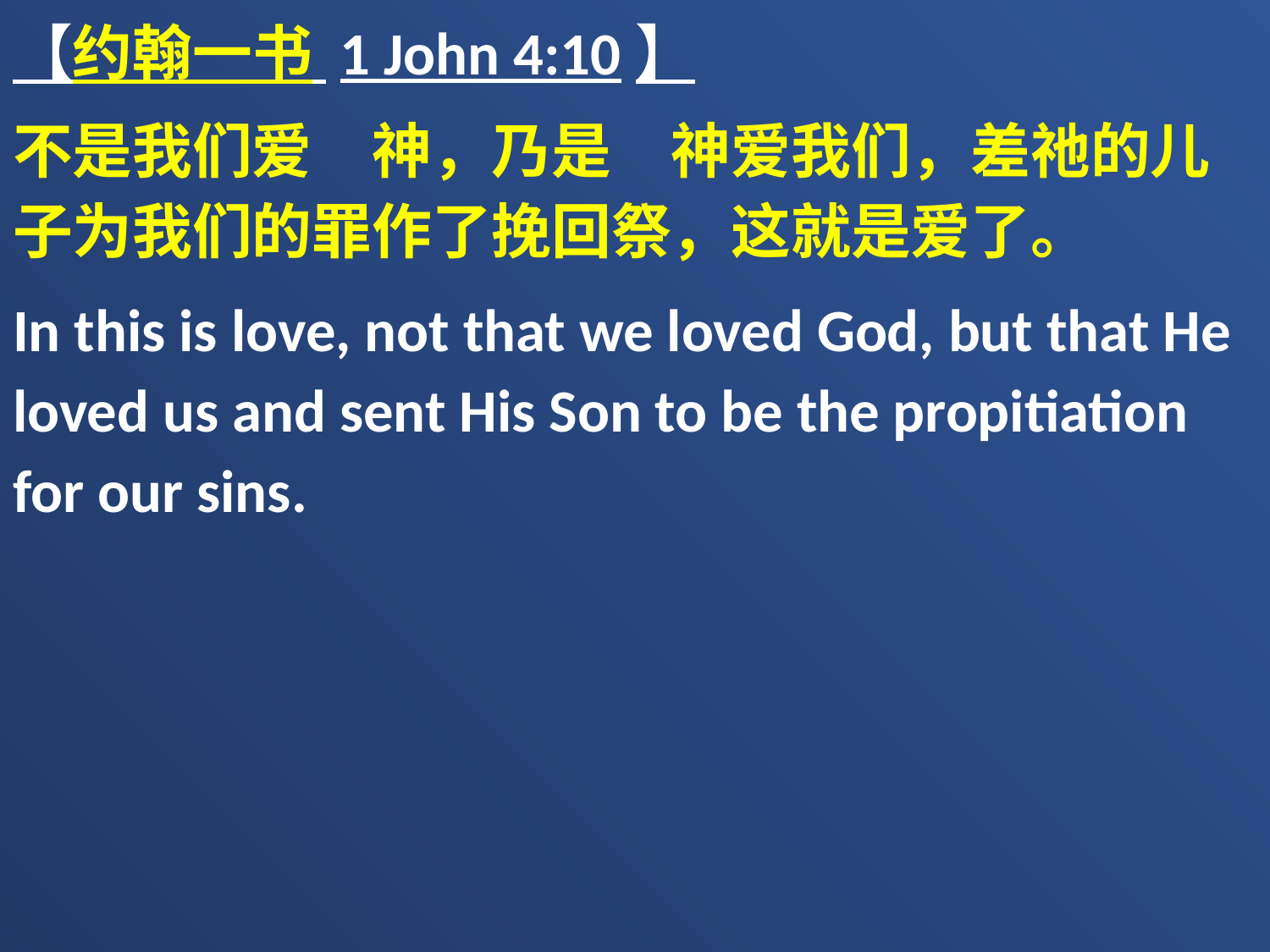

【约翰一书 1 John 4:10】
不是我们爱　神，乃是　神爱我们，差祂的儿子为我们的罪作了挽回祭，这就是爱了。
In this is love, not that we loved God, but that He loved us and sent His Son to be the propitiation for our sins.